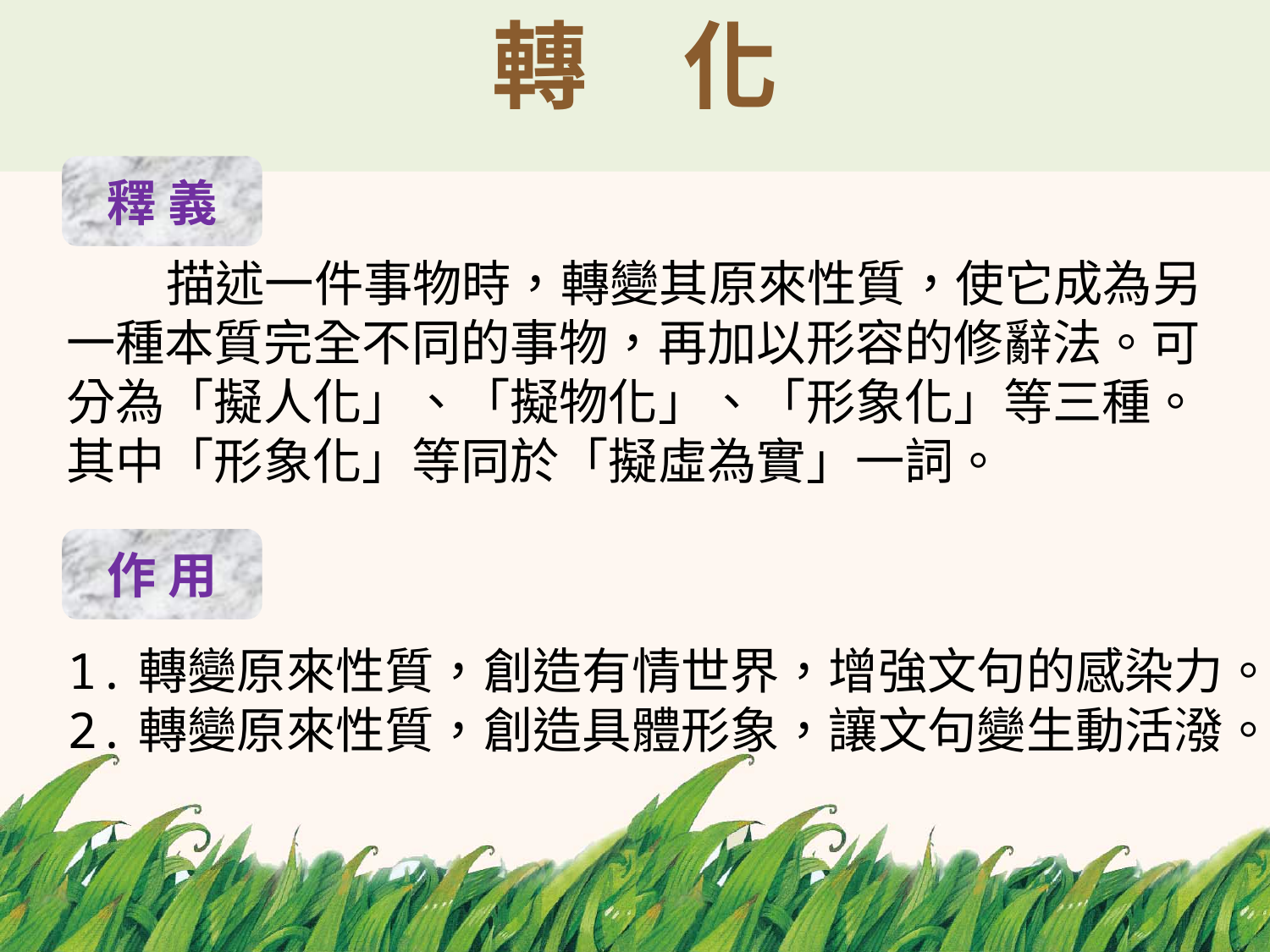

# 轉　化
釋 義
        描述一件事物時，轉變其原來性質，使它成為另一種本質完全不同的事物，再加以形容的修辭法。可分為「擬人化」、「擬物化」、「形象化」等三種。其中「形象化」等同於「擬虛為實」一詞。
作 用
1.轉變原來性質，創造有情世界，增強文句的感染力。
2.轉變原來性質，創造具體形象，讓文句變生動活潑。